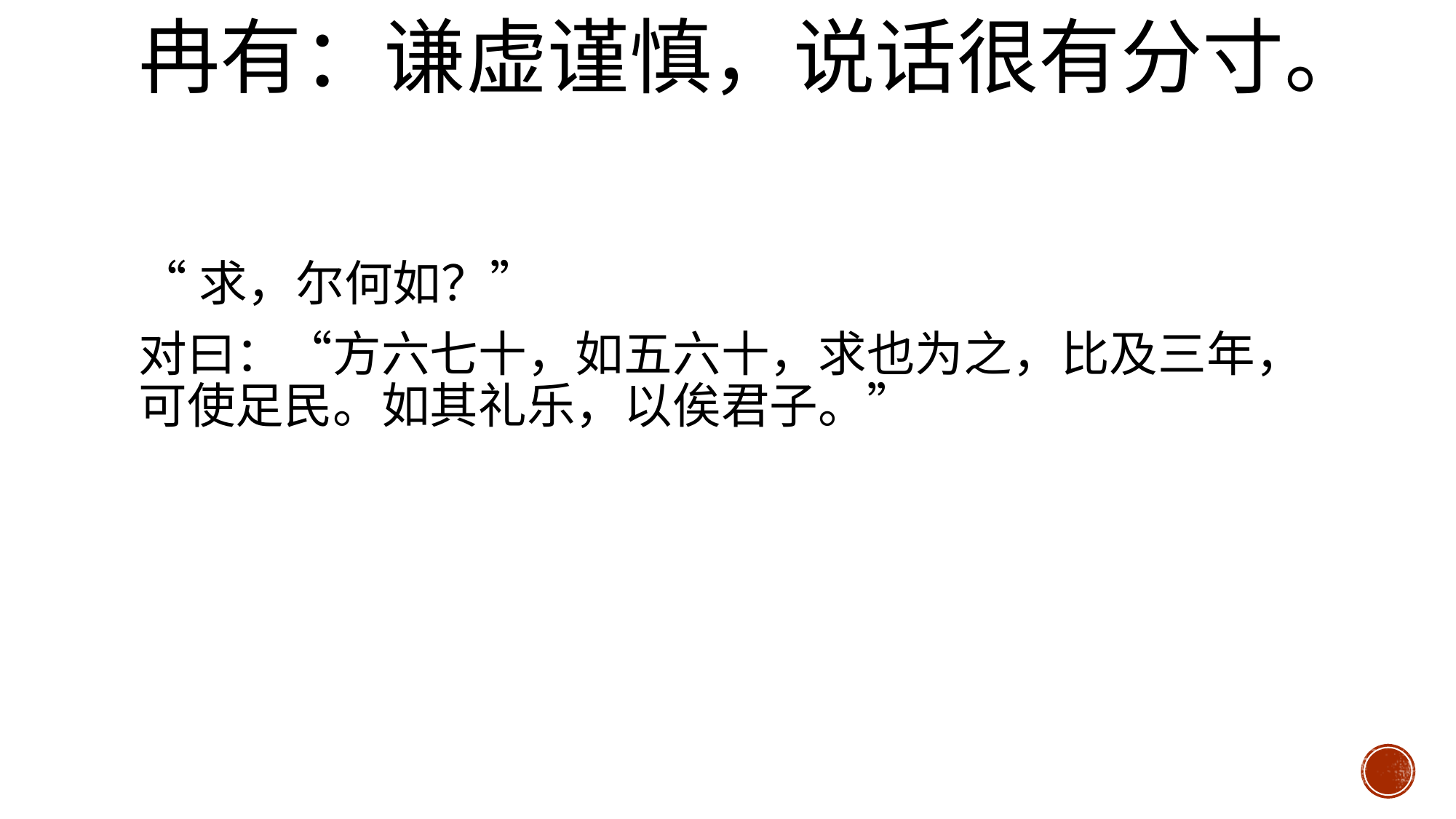

# 冉有：谦虚谨慎，说话很有分寸。
“求，尔何如？”
对曰：“方六七十，如五六十，求也为之，比及三年，可使足民。如其礼乐，以俟君子。”